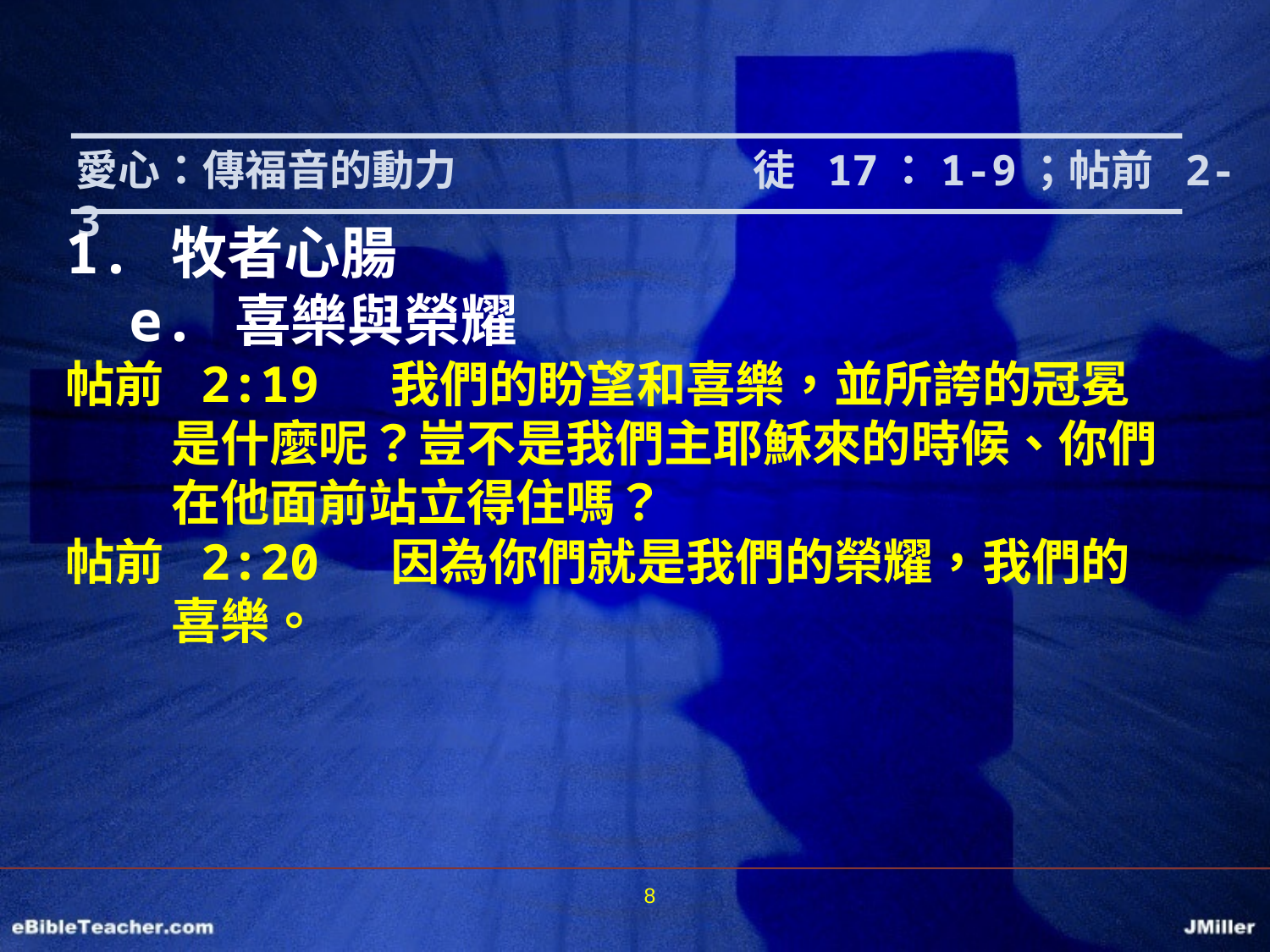

愛心：傳福音的動力		  徒 17：1-9；帖前 2-3
1.	牧者心腸
e.	喜樂與榮耀
帖前 2:19  我們的盼望和喜樂，並所誇的冠冕是什麼呢？豈不是我們主耶穌來的時候、你們在他面前站立得住嗎？
帖前 2:20  因為你們就是我們的榮耀，我們的喜樂。